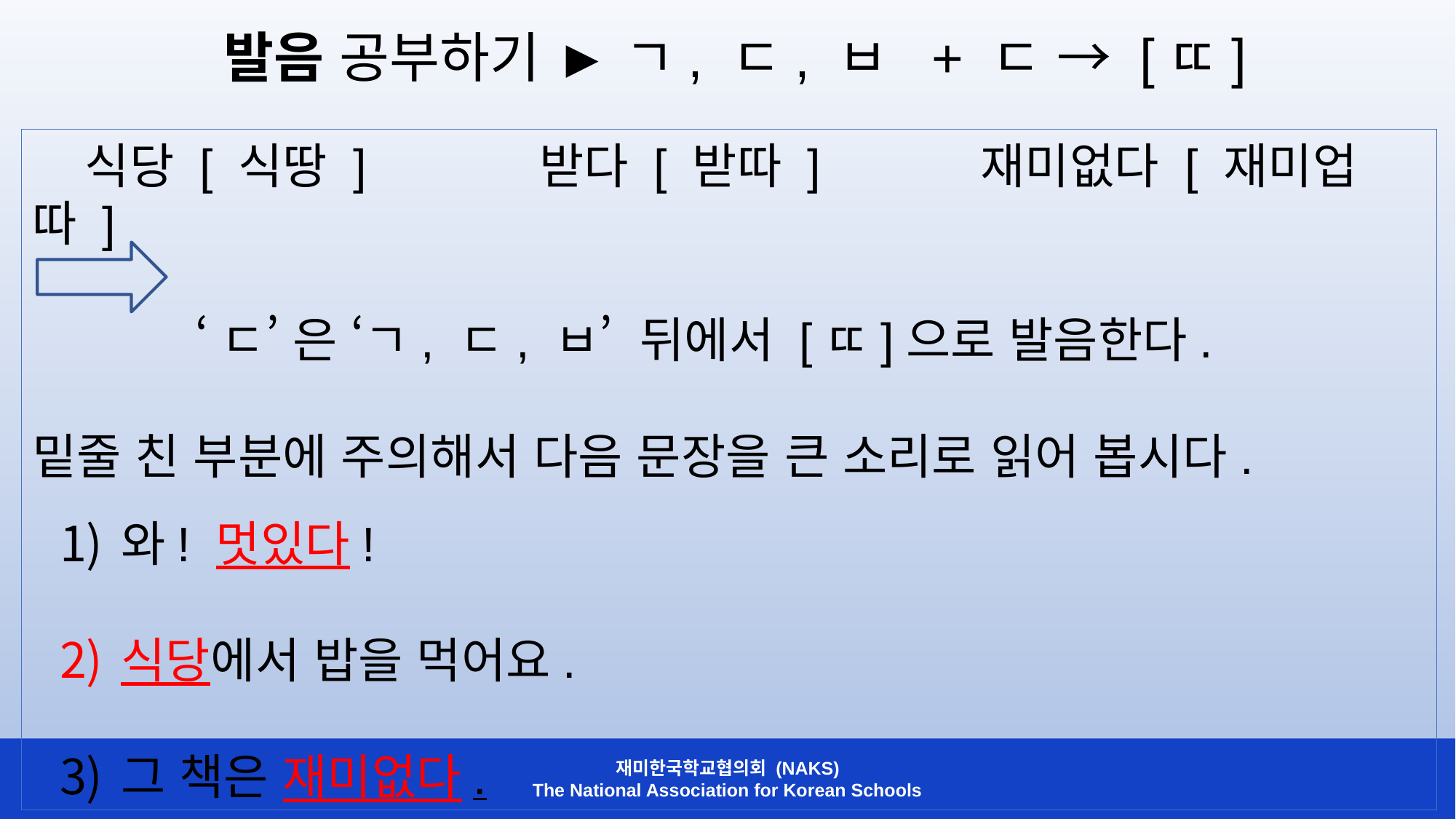

발음 공부하기 ► ㄱ, ㄷ, ㅂ  + ㄷ → [ㄸ]
   식당 [ 식땅 ]            받다 [ 받따 ]           재미없다 [ 재미업따 ]

            ‘ㄷ’ 은 ‘ㄱ, ㄷ, ㅂ’  뒤에서 [ㄸ]으로 발음한다.
밑줄 친 부분에 주의해서 다음 문장을 큰 소리로 읽어 봅시다.
와! 멋있다!
식당에서 밥을 먹어요.
그 책은 재미없다.

재미한국학교협의회 (NAKS)
The National Association for Korean Schools